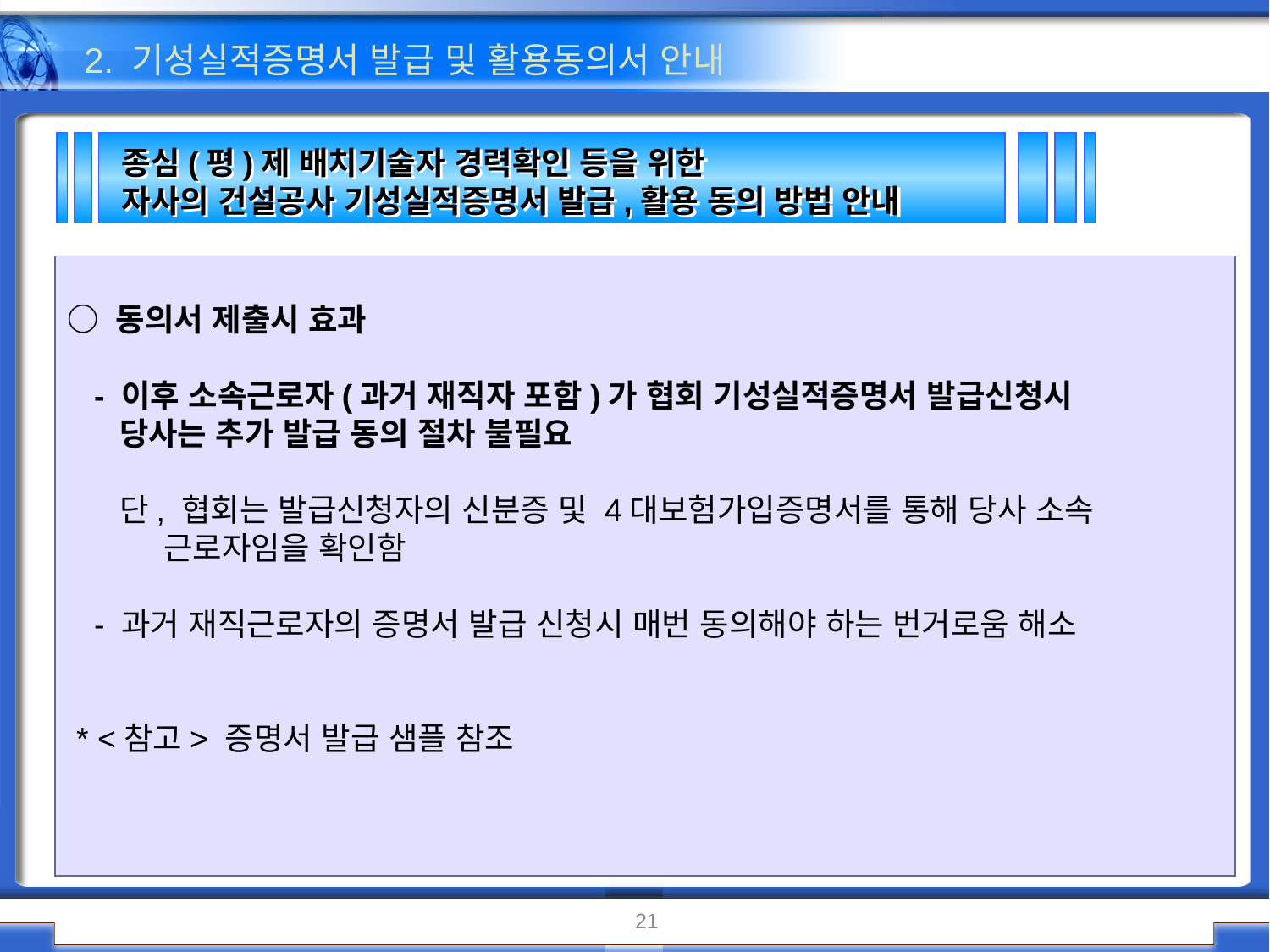

2. 기성실적증명서 발급 및 활용동의서 안내

종심(평)제 배치기술자 경력확인 등을 위한
자사의 건설공사 기성실적증명서 발급,활용 동의 방법 안내
○ 동의서 제출시 효과

   - 이후 소속근로자(과거 재직자 포함)가 협회 기성실적증명서 발급신청시
     당사는 추가 발급 동의 절차 불필요
     단, 협회는 발급신청자의 신분증 및 4대보험가입증명서를 통해 당사 소속
          근로자임을 확인함

   - 과거 재직근로자의 증명서 발급 신청시 매번 동의해야 하는 번거로움 해소

 * <참고> 증명서 발급 샘플 참조

21